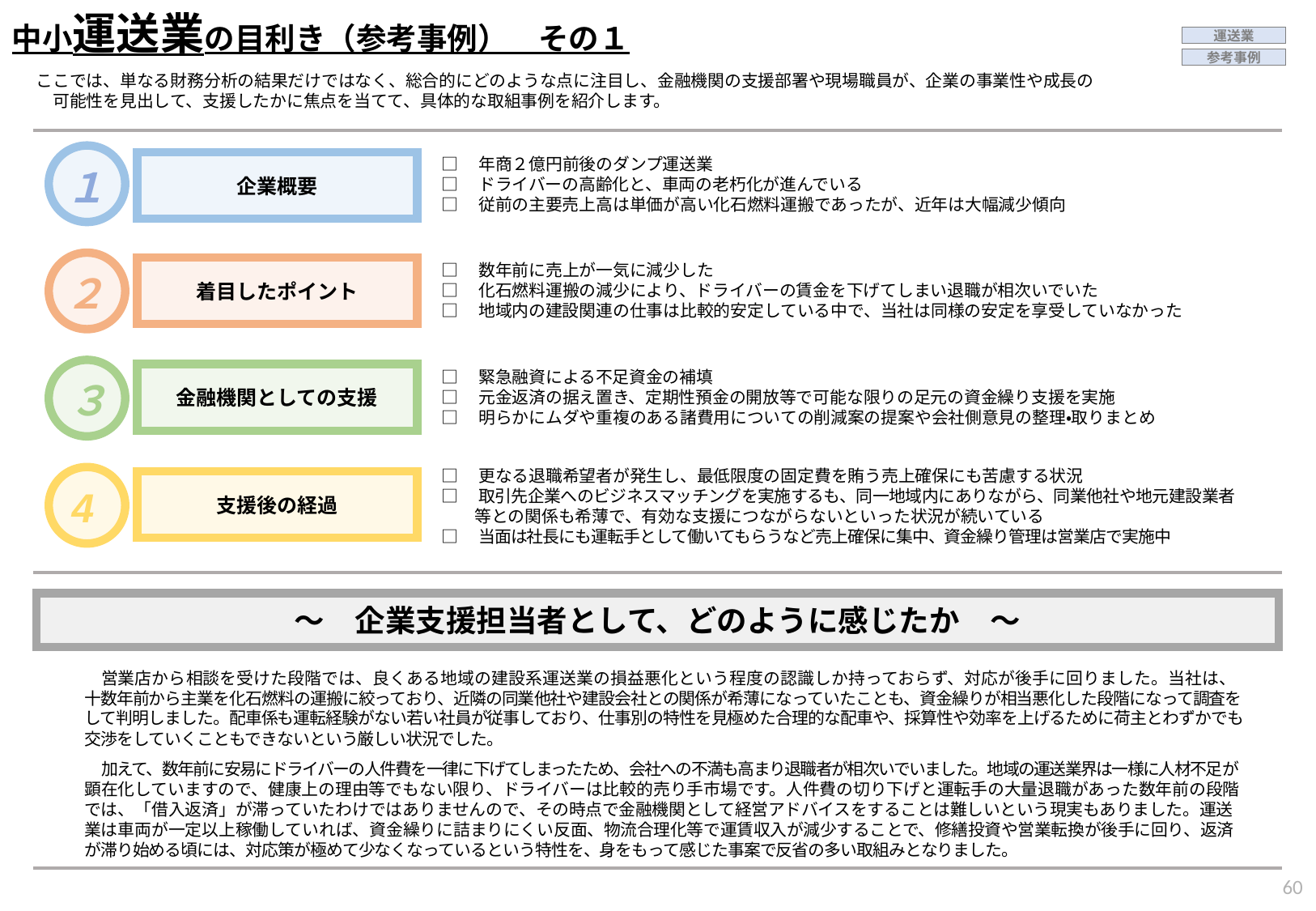

中小運送業の目利き（参考事例）　その１
運送業
参考事例
ここでは、単なる財務分析の結果だけではなく、総合的にどのような点に注目し、金融機関の支援部署や現場職員が、企業の事業性や成長の　　可能性を見出して、支援したかに焦点を当てて、具体的な取組事例を紹介します。

１
企業概要
□　年商２億円前後のダンプ運送業
□　ドライバーの高齢化と、車両の老朽化が進んでいる
□　従前の主要売上高は単価が高い化石燃料運搬であったが、近年は大幅減少傾向

着目したポイント
２
□　数年前に売上が一気に減少した
□　化石燃料運搬の減少により、ドライバーの賃金を下げてしまい退職が相次いでいた
□　地域内の建設関連の仕事は比較的安定している中で、当社は同様の安定を享受していなかった

□　緊急融資による不足資金の補填
□　元金返済の据え置き、定期性預金の開放等で可能な限りの足元の資金繰り支援を実施
□　明らかにムダや重複のある諸費用についての削減案の提案や会社側意見の整理・取りまとめ
金融機関としての支援
３
□　更なる退職希望者が発生し、最低限度の固定費を賄う売上確保にも苦慮する状況
□　取引先企業へのビジネスマッチングを実施するも、同一地域内にありながら、同業他社や地元建設業者
　　等との関係も希薄で、有効な支援につながらないといった状況が続いている
□　当面は社長にも運転手として働いてもらうなど売上確保に集中、資金繰り管理は営業店で実施中

支援後の経過
4
～　企業支援担当者として、どのように感じたか　～
　営業店から相談を受けた段階では、良くある地域の建設系運送業の損益悪化という程度の認識しか持っておらず、対応が後手に回りました。当社は、十数年前から主業を化石燃料の運搬に絞っており、近隣の同業他社や建設会社との関係が希薄になっていたことも、資金繰りが相当悪化した段階になって調査をして判明しました。配車係も運転経験がない若い社員が従事しており、仕事別の特性を見極めた合理的な配車や、採算性や効率を上げるために荷主とわずかでも交渉をしていくこともできないという厳しい状況でした。
　加えて、数年前に安易にドライバーの人件費を一律に下げてしまったため、会社への不満も高まり退職者が相次いでいました。地域の運送業界は一様に人材不足が顕在化していますので、健康上の理由等でもない限り、ドライバーは比較的売り手市場です。人件費の切り下げと運転手の大量退職があった数年前の段階では、「借入返済」が滞っていたわけではありませんので、その時点で金融機関として経営アドバイスをすることは難しいという現実もありました。運送業は車両が一定以上稼働していれば、資金繰りに詰まりにくい反面、物流合理化等で運賃収入が減少することで、修繕投資や営業転換が後手に回り、返済が滞り始める頃には、対応策が極めて少なくなっているという特性を、身をもって感じた事案で反省の多い取組みとなりました。
60